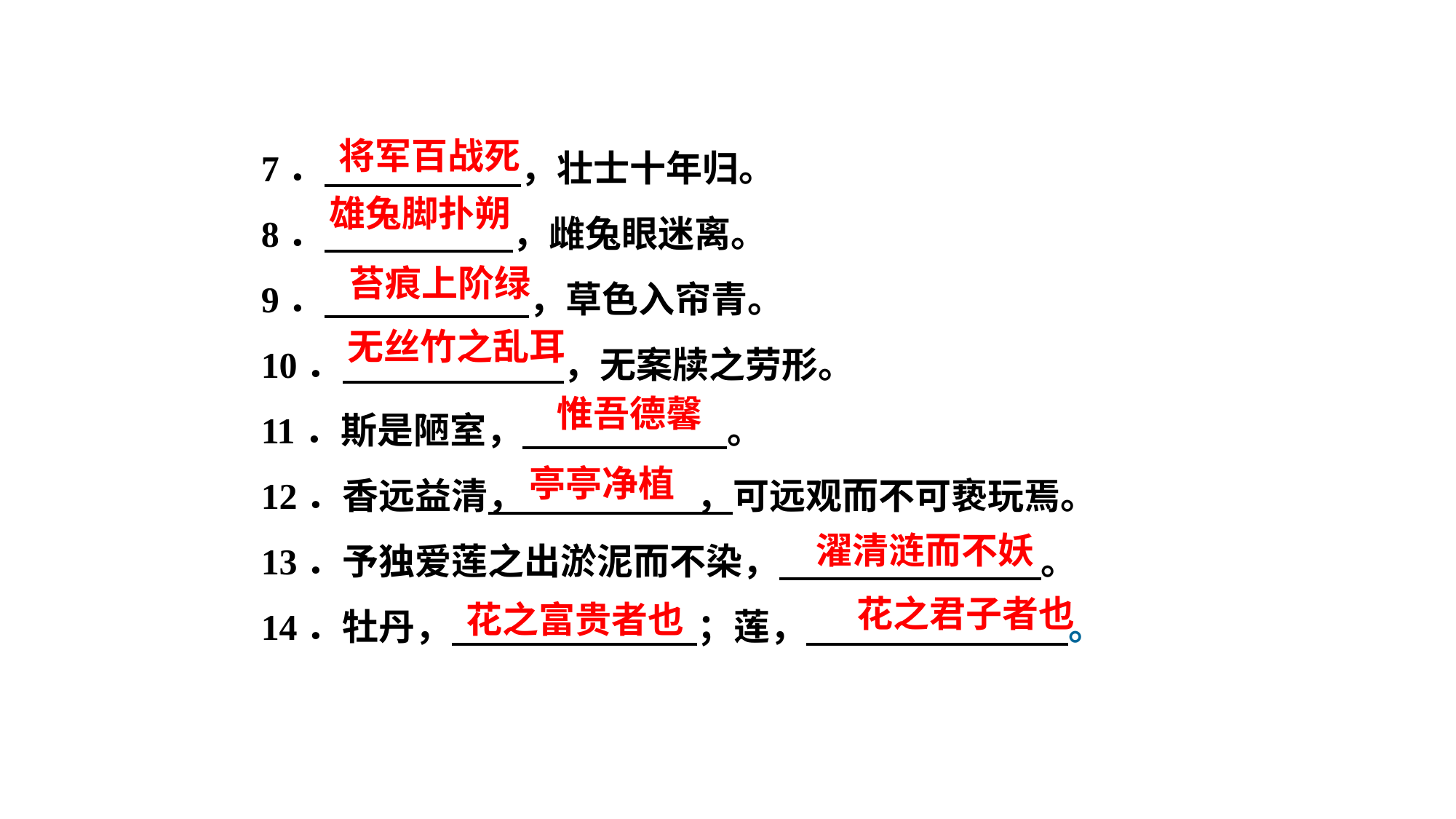

7．                        ，壮士十年归。
8．                       ，雌兔眼迷离。
9．                         ，草色入帘青。
10．                           ，无案牍之劳形。
11．斯是陋室，                         。
12．香远益清，                     ，可远观而不可亵玩焉。
13．予独爱莲之出淤泥而不染，                                。
14．牡丹，                              ；莲，                                。
将军百战死
雄兔脚扑朔
苔痕上阶绿
无丝竹之乱耳
惟吾德馨
亭亭净植
濯清涟而不妖
花之君子者也
花之富贵者也